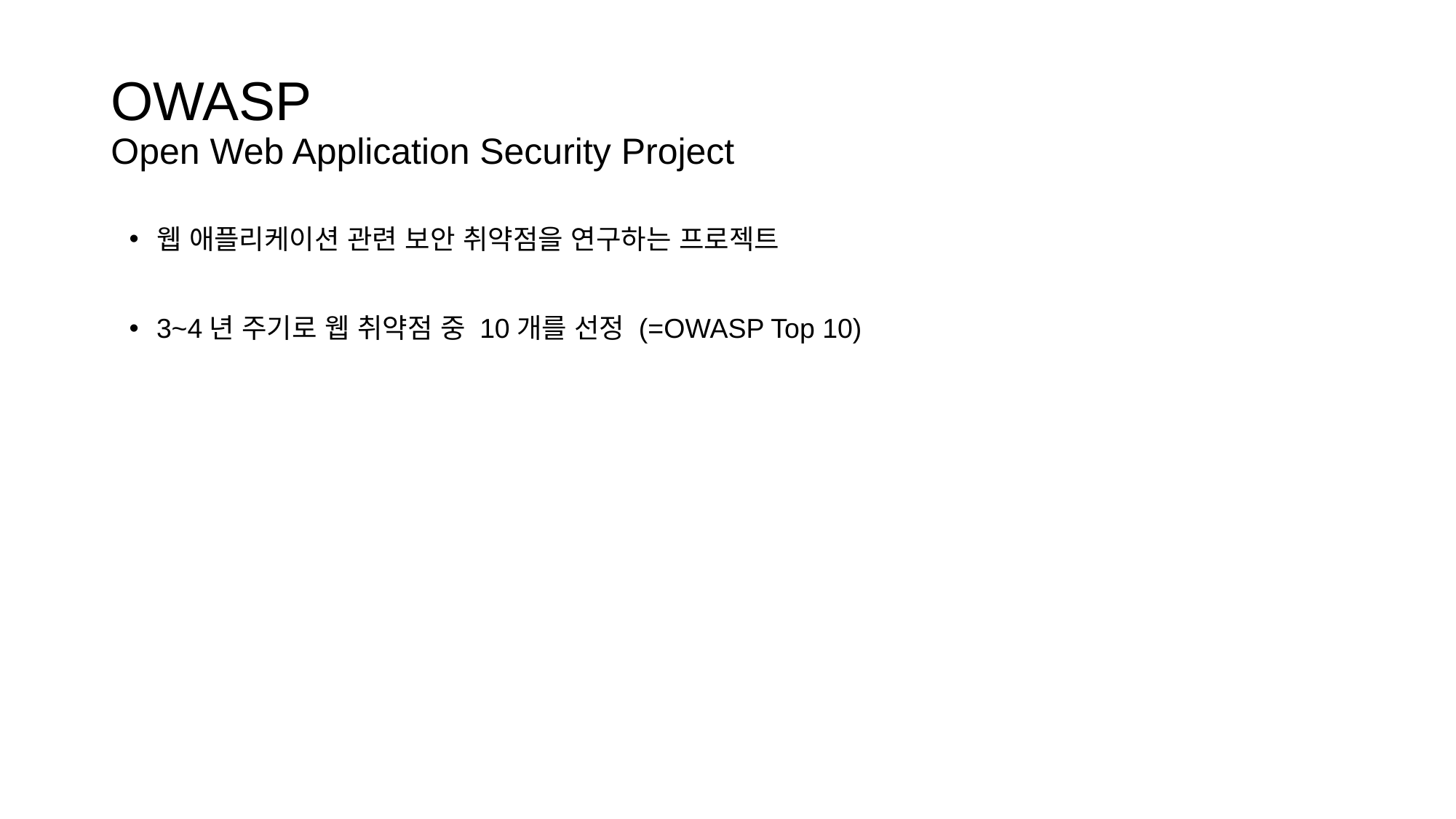

# OWASP Open Web Application Security Project

웹 애플리케이션 관련 보안 취약점을 연구하는 프로젝트

3~4년 주기로 웹 취약점 중 10개를 선정 (=OWASP Top 10)